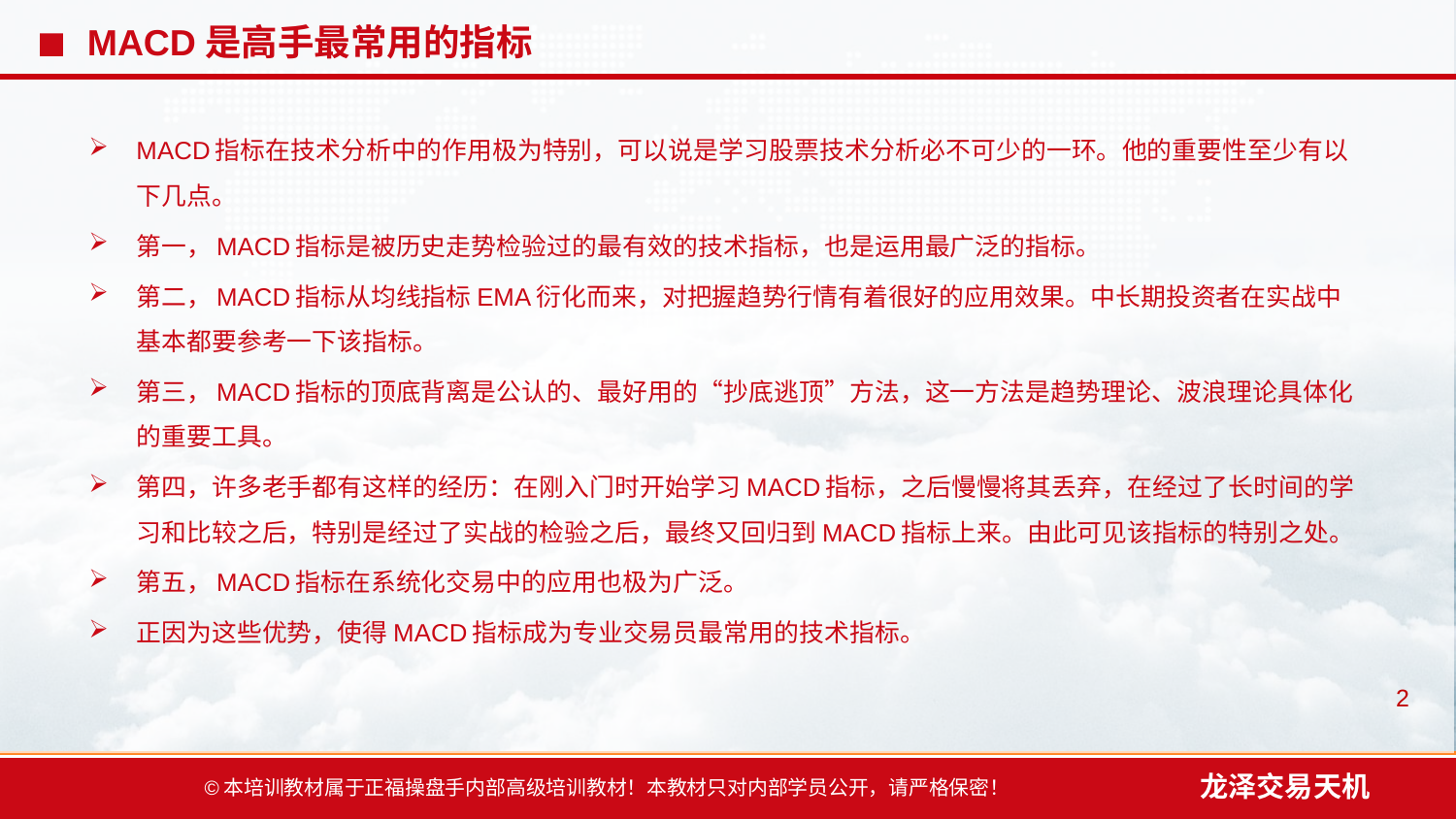

# MACD是高手最常用的指标
MACD指标在技术分析中的作用极为特别，可以说是学习股票技术分析必不可少的一环。他的重要性至少有以下几点。
第一，MACD指标是被历史走势检验过的最有效的技术指标，也是运用最广泛的指标。
第二，MACD指标从均线指标EMA衍化而来，对把握趋势行情有着很好的应用效果。中长期投资者在实战中基本都要参考一下该指标。
第三，MACD指标的顶底背离是公认的、最好用的“抄底逃顶”方法，这一方法是趋势理论、波浪理论具体化的重要工具。
第四，许多老手都有这样的经历：在刚入门时开始学习MACD指标，之后慢慢将其丢弃，在经过了长时间的学习和比较之后，特别是经过了实战的检验之后，最终又回归到MACD指标上来。由此可见该指标的特别之处。
第五，MACD指标在系统化交易中的应用也极为广泛。
正因为这些优势，使得MACD指标成为专业交易员最常用的技术指标。